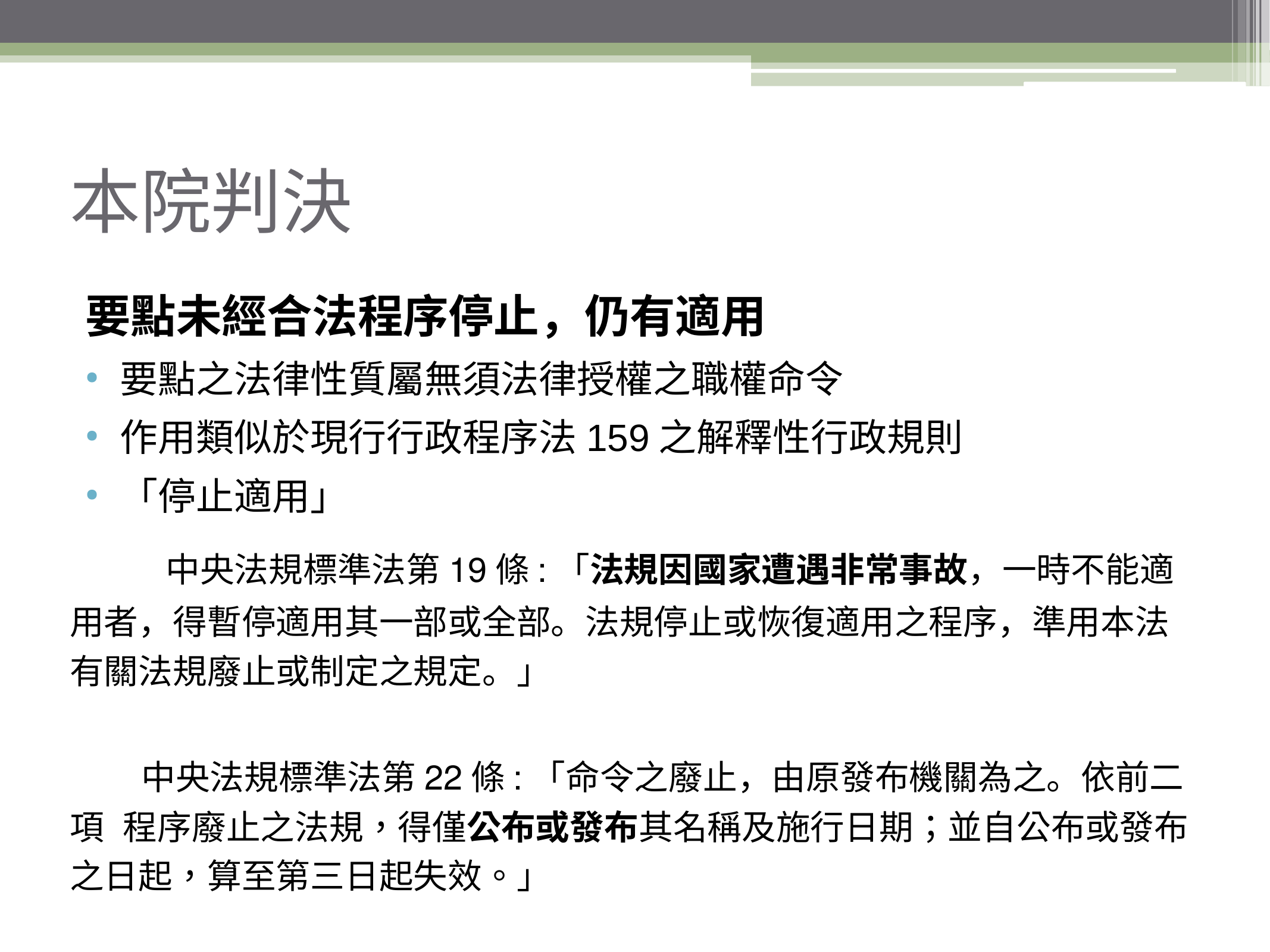

# 本院判決
要點未經合法程序停止，仍有適用
要點之法律性質屬無須法律授權之職權命令
作用類似於現行行政程序法159之解釋性行政規則
「停止適用」
     中央法規標準法第19條:「法規因國家遭遇非常事故，一時不能適用者，得暫停適用其一部或全部。法規停止或恢復適用之程序，準用本法有關法規廢止或制定之規定。」

     中央法規標準法第22條:「命令之廢止，由原發布機關為之。依前二項  程序廢止之法規，得僅公布或發布其名稱及施行日期；並自公布或發布之日起，算至第三日起失效。」